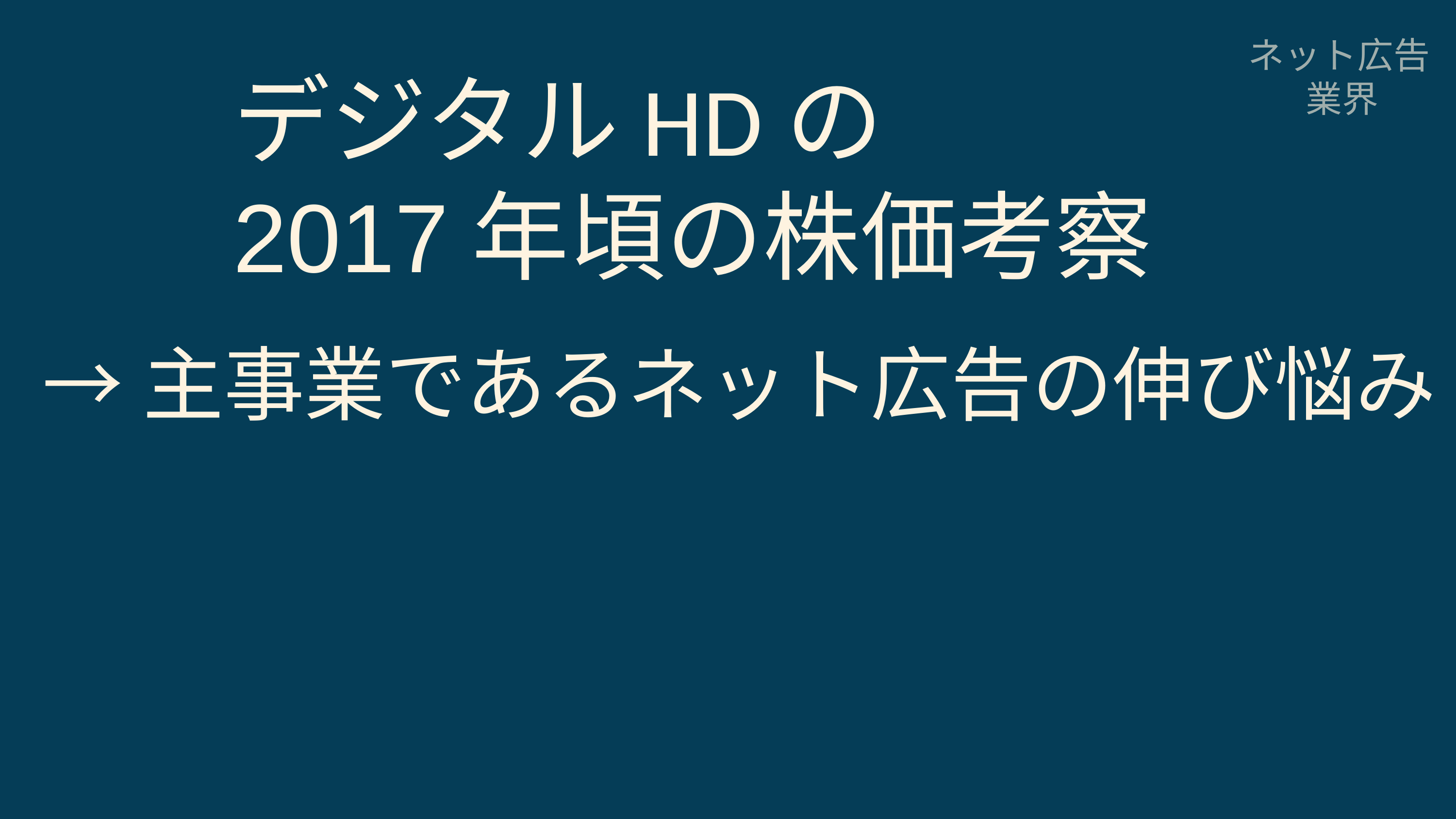

ネット広告
      業界
デジタルHDの
2017年頃の株価考察
→主事業であるネット広告の伸び悩み